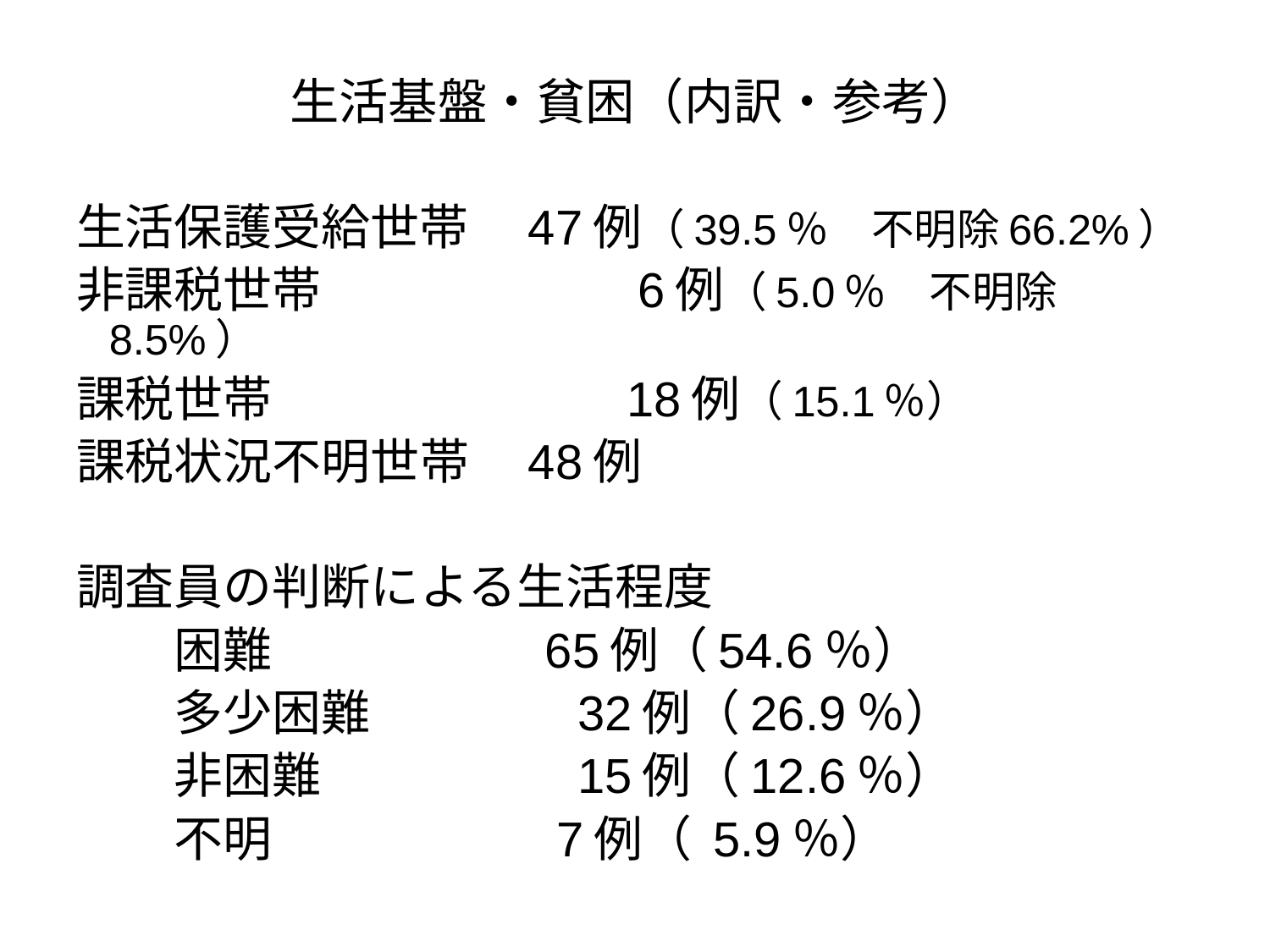

生活基盤・貧困（内訳・参考）
生活保護受給世帯　47例（39.5％　不明除66.2%）
非課税世帯　　　　 　　6例（5.0％　不明除8.5%）
課税世帯　　　　　　　18例（15.1％）
課税状況不明世帯　48例

調査員の判断による生活程度
　　困難　　　      　65例（54.6％）
　　多少困難　　　　32例（26.9％）
　　非困難　　　　　15例（12.6％）
　　不明　　　       　7例（ 5.9％）